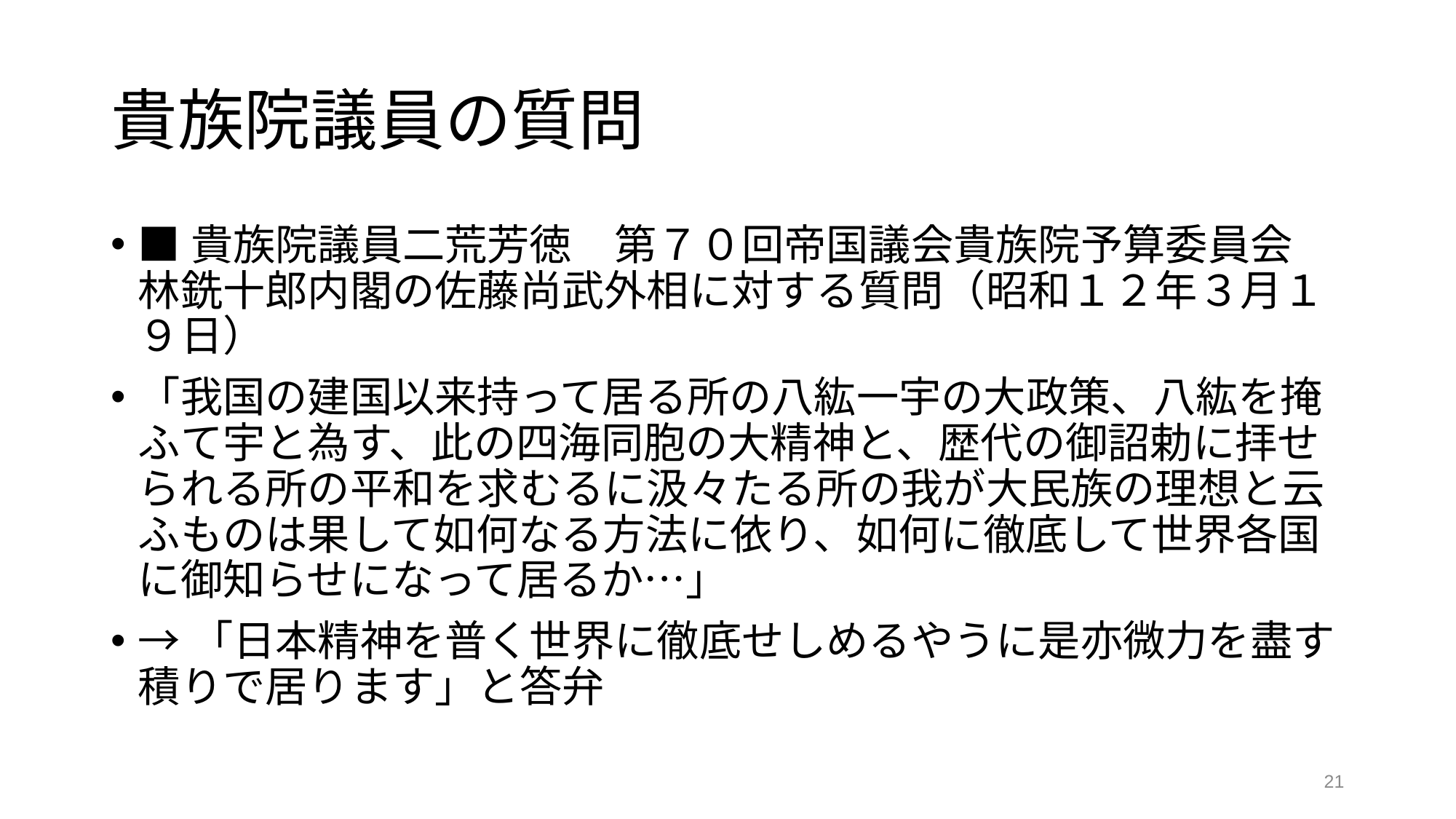

# 貴族院議員の質問
■貴族院議員二荒芳徳　第７０回帝国議会貴族院予算委員会　林銑十郎内閣の佐藤尚武外相に対する質問（昭和１２年３月１９日）
「我国の建国以来持って居る所の八紘一宇の大政策、八紘を掩ふて宇と為す、此の四海同胞の大精神と、歴代の御詔勅に拝せられる所の平和を求むるに汲々たる所の我が大民族の理想と云ふものは果して如何なる方法に依り、如何に徹底して世界各国に御知らせになって居るか…」
→「日本精神を普く世界に徹底せしめるやうに是亦微力を盡す積りで居ります」と答弁

21